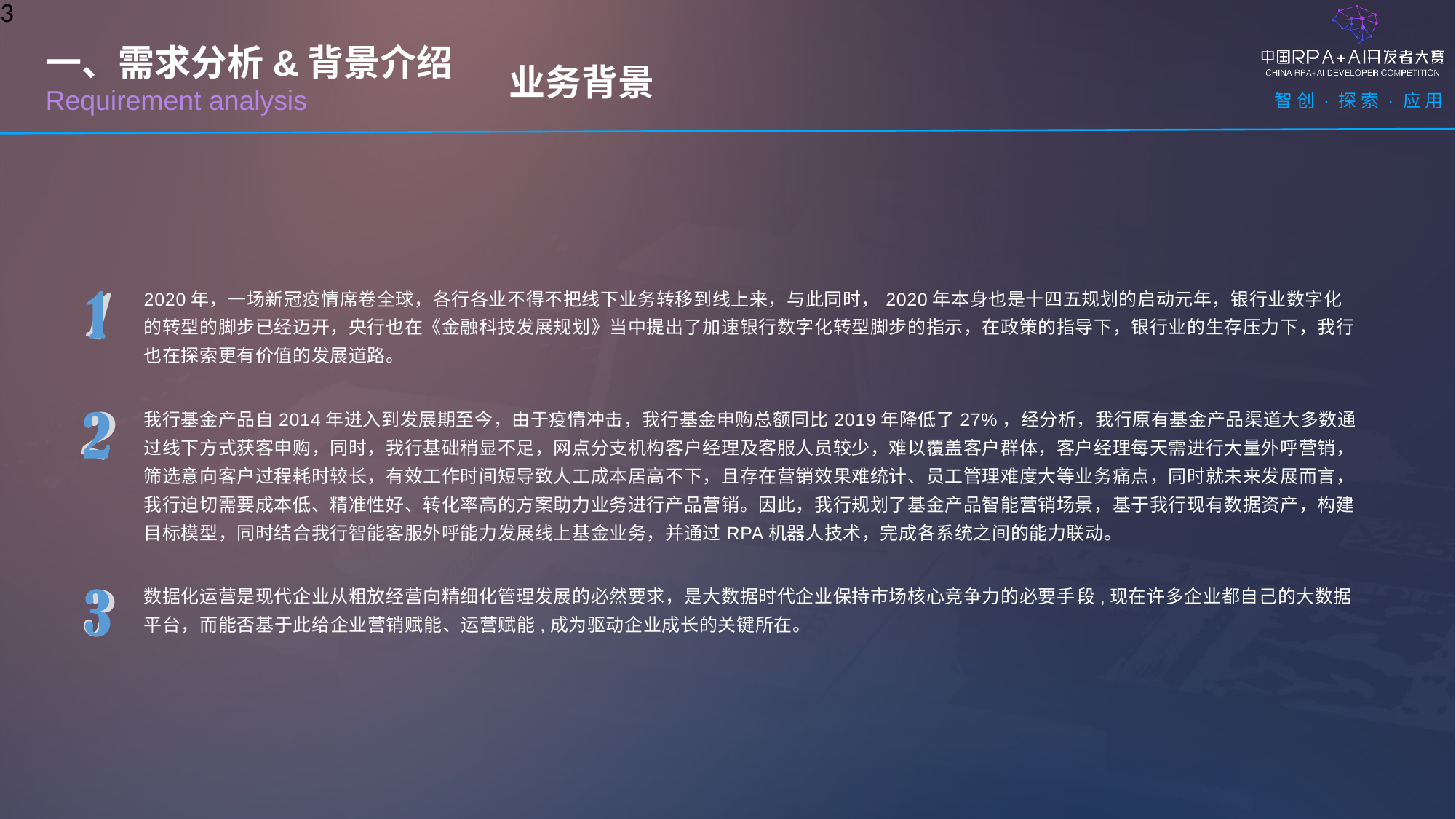

3
业务背景
一、需求分析&背景介绍
Requirement analysis
2020年，一场新冠疫情席卷全球，各行各业不得不把线下业务转移到线上来，与此同时，2020年本身也是十四五规划的启动元年，银行业数字化的转型的脚步已经迈开，央行也在《金融科技发展规划》当中提出了加速银行数字化转型脚步的指示，在政策的指导下，银行业的生存压力下，我行也在探索更有价值的发展道路。
我行基金产品自2014年进入到发展期至今，由于疫情冲击，我行基金申购总额同比2019年降低了27%，经分析，我行原有基金产品渠道大多数通过线下方式获客申购，同时，我行基础稍显不足，网点分支机构客户经理及客服人员较少，难以覆盖客户群体，客户经理每天需进行大量外呼营销，筛选意向客户过程耗时较长，有效工作时间短导致人工成本居高不下，且存在营销效果难统计、员工管理难度大等业务痛点，同时就未来发展而言，我行迫切需要成本低、精准性好、转化率高的方案助力业务进行产品营销。因此，我行规划了基金产品智能营销场景，基于我行现有数据资产，构建目标模型，同时结合我行智能客服外呼能力发展线上基金业务，并通过RPA机器人技术，完成各系统之间的能力联动。
数据化运营是现代企业从粗放经营向精细化管理发展的必然要求，是大数据时代企业保持市场核心竞争力的必要手段,现在许多企业都自己的大数据平台，而能否基于此给企业营销赋能、运营赋能,成为驱动企业成长的关键所在。